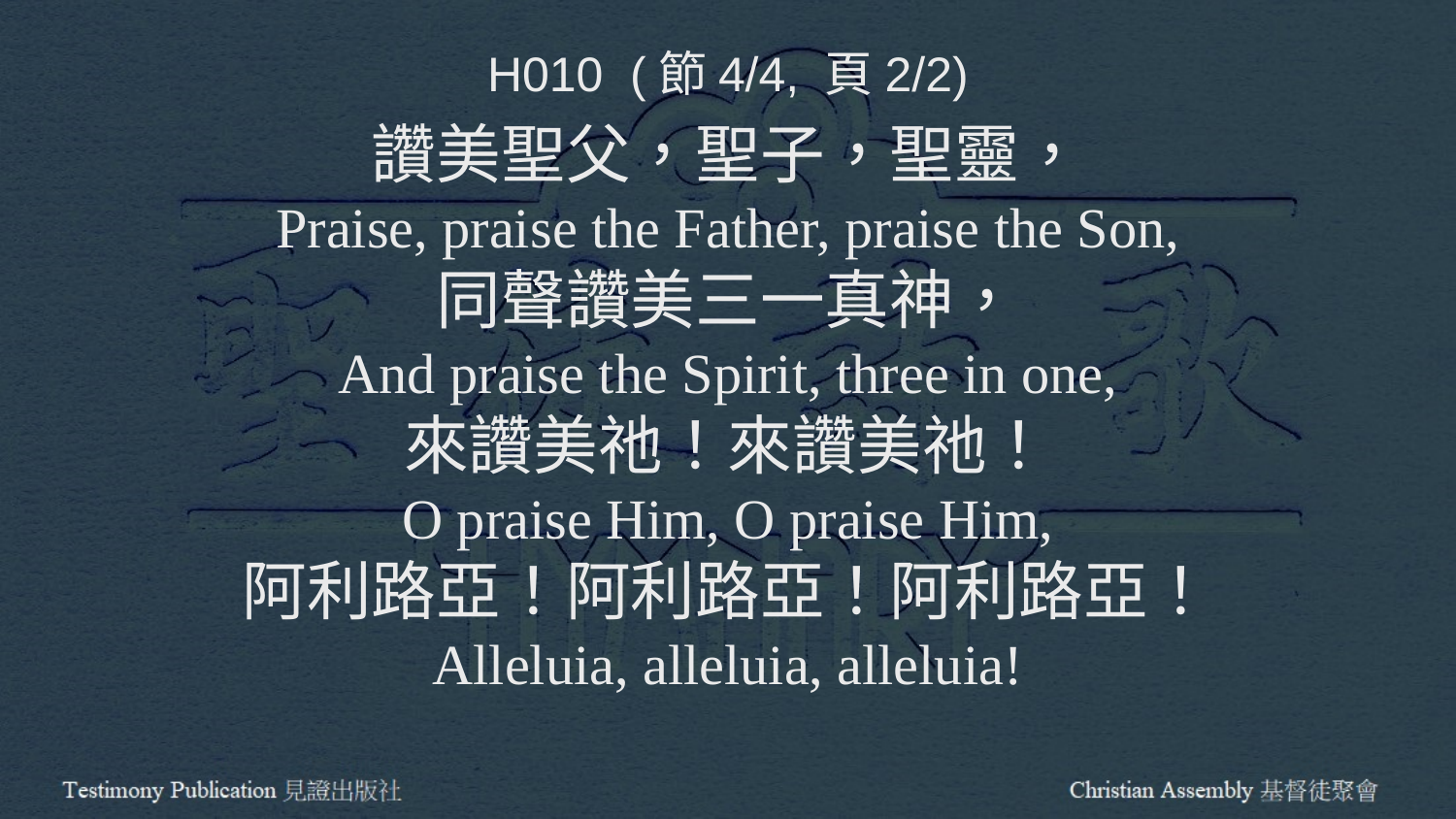

H010  (節4/4, 頁2/2)
讚美聖父，聖子，聖靈，
Praise, praise the Father, praise the Son,
同聲讚美三一真神，
And praise the Spirit, three in one,
來讚美祂！來讚美祂！
O praise Him, O praise Him,
阿利路亞！阿利路亞！阿利路亞！
Alleluia, alleluia, alleluia!